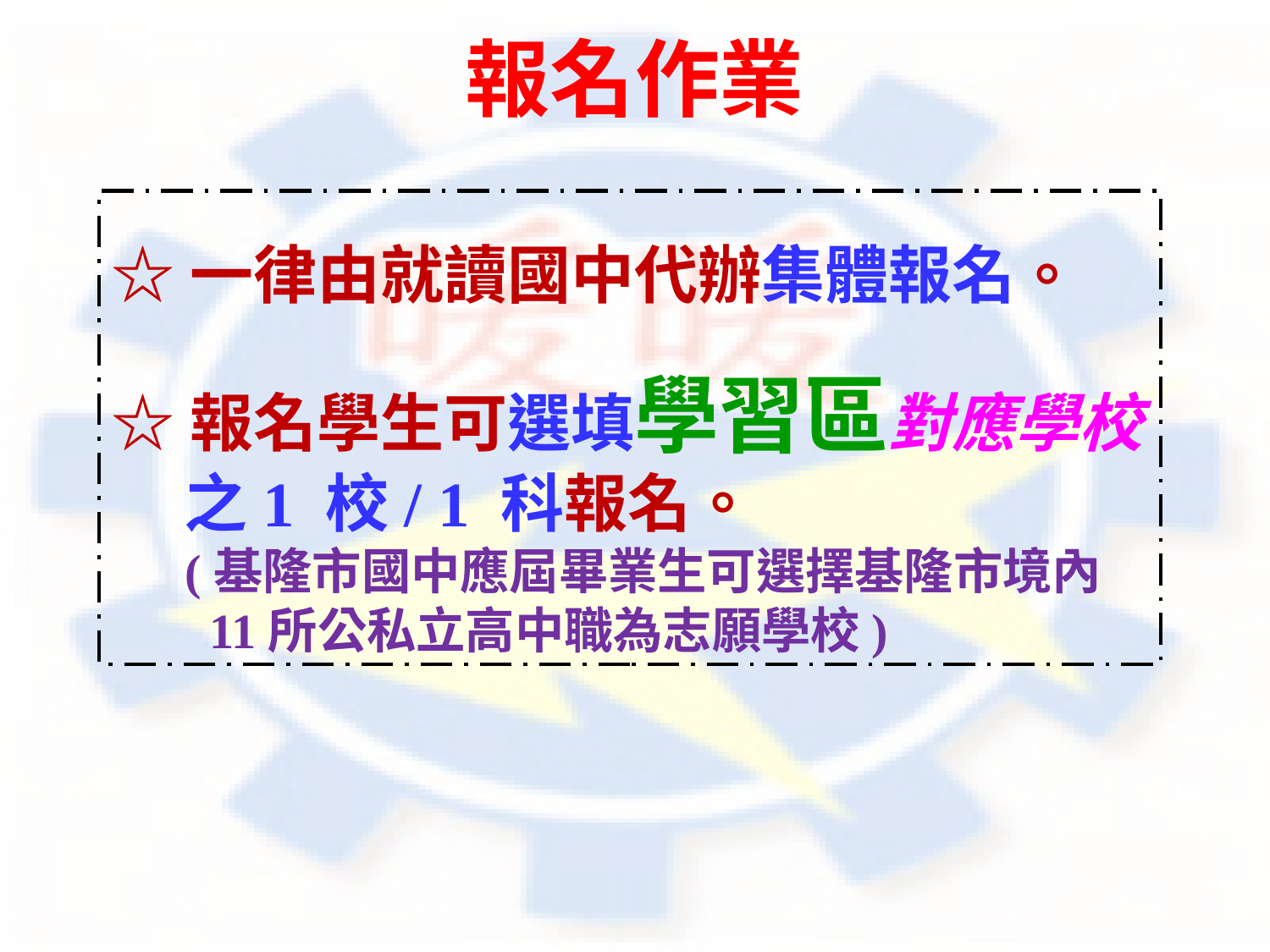

# 報名作業
☆一律由就讀國中代辦集體報名。
☆報名學生可選填學習區對應學校
    之1 校/ 1 科報名。
      (基隆市國中應屆畢業生可選擇基隆市境內
        11所公私立高中職為志願學校)